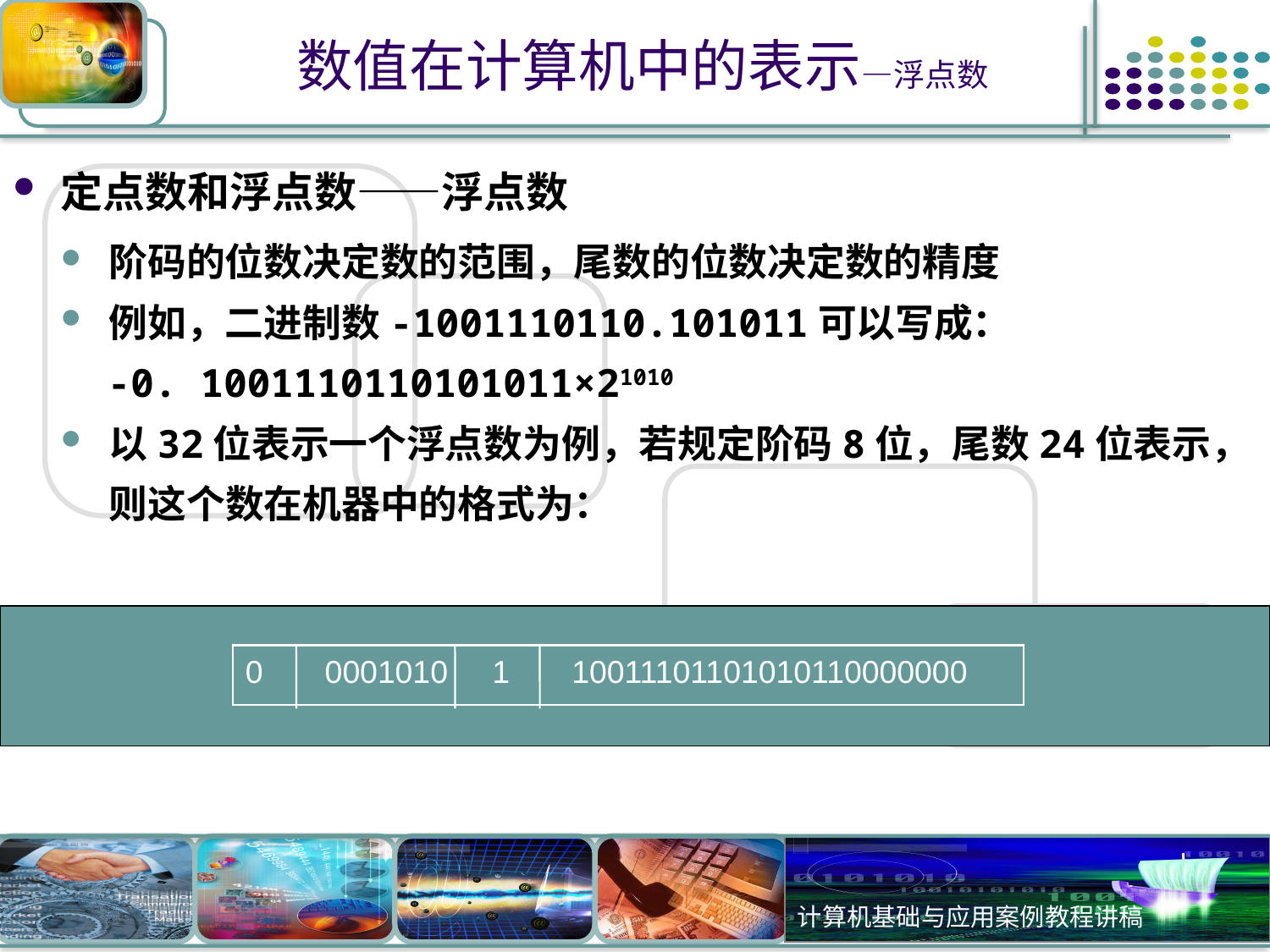

# 数值在计算机中的表示—浮点数
定点数和浮点数——浮点数
阶码的位数决定数的范围，尾数的位数决定数的精度
例如，二进制数-1001110110.101011可以写成：
  -0. 1001110110101011×21010
以32位表示一个浮点数为例，若规定阶码8位，尾数24位表示，则这个数在机器中的格式为：

0       0001010     1       10011101101010110000000